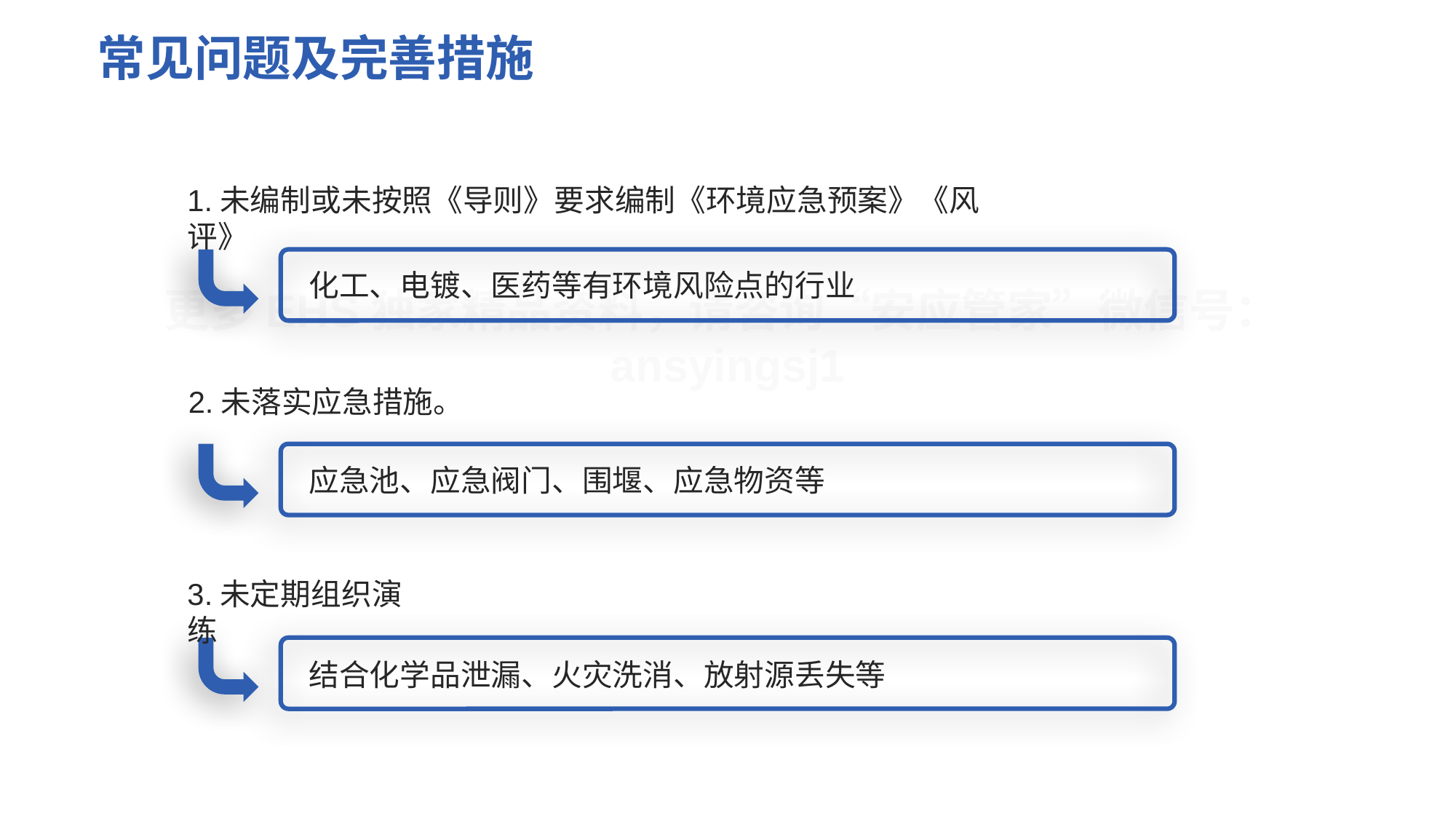

常见问题及完善措施
1.未编制或未按照《导则》要求编制《环境应急预案》《风评》

化工、电镀、医药等有环境风险点的行业
2.未落实应急措施。

应急池、应急阀门、围堰、应急物资等
3.未定期组织演练

结合化学品泄漏、火灾洗消、放射源丢失等